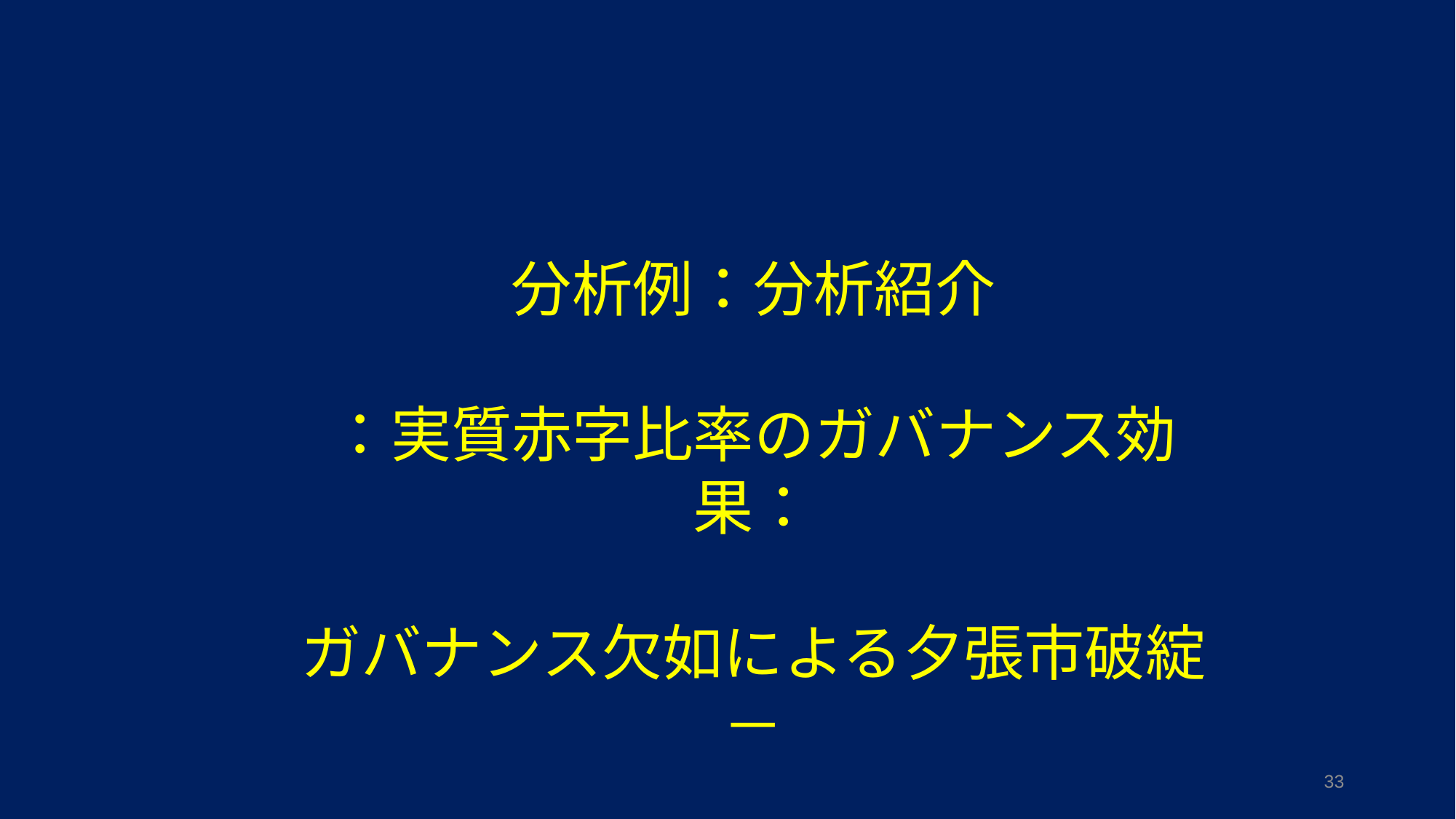

分析例：分析紹介

：実質赤字比率のガバナンス効果：

ガバナンス欠如による夕張市破綻－
#
33